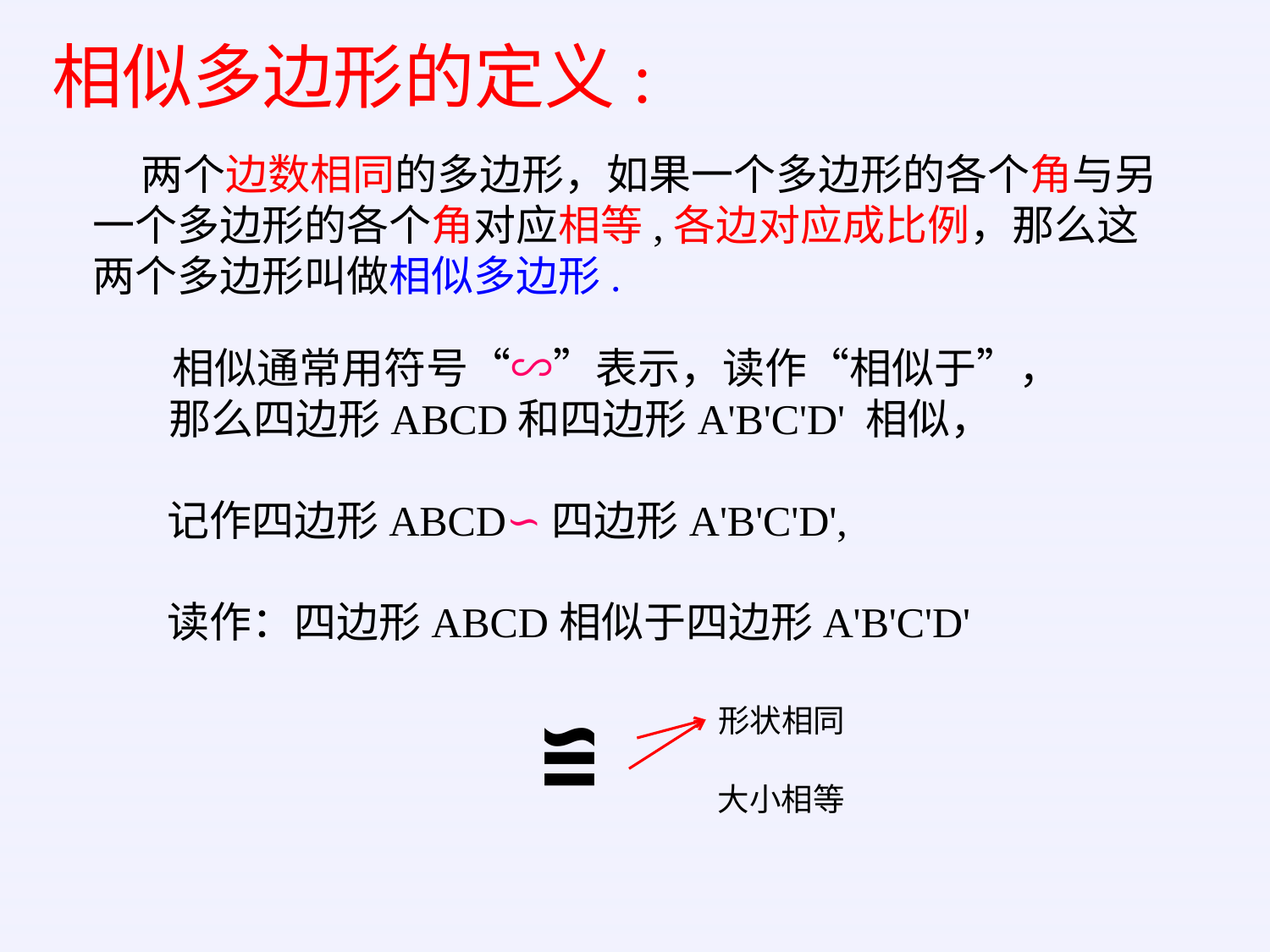

相似多边形的定义:
    两个边数相同的多边形，如果一个多边形的各个角与另一个多边形的各个角对应相等,各边对应成比例，那么这两个多边形叫做相似多边形.
     相似通常用符号“∽”表示，读作“相似于”，那么四边形ABCD和四边形A'B'C'D' 相似，

    记作四边形ABCD∽四边形A'B'C'D',

    读作：四边形ABCD相似于四边形A'B'C'D'
≌
形状相同
大小相等